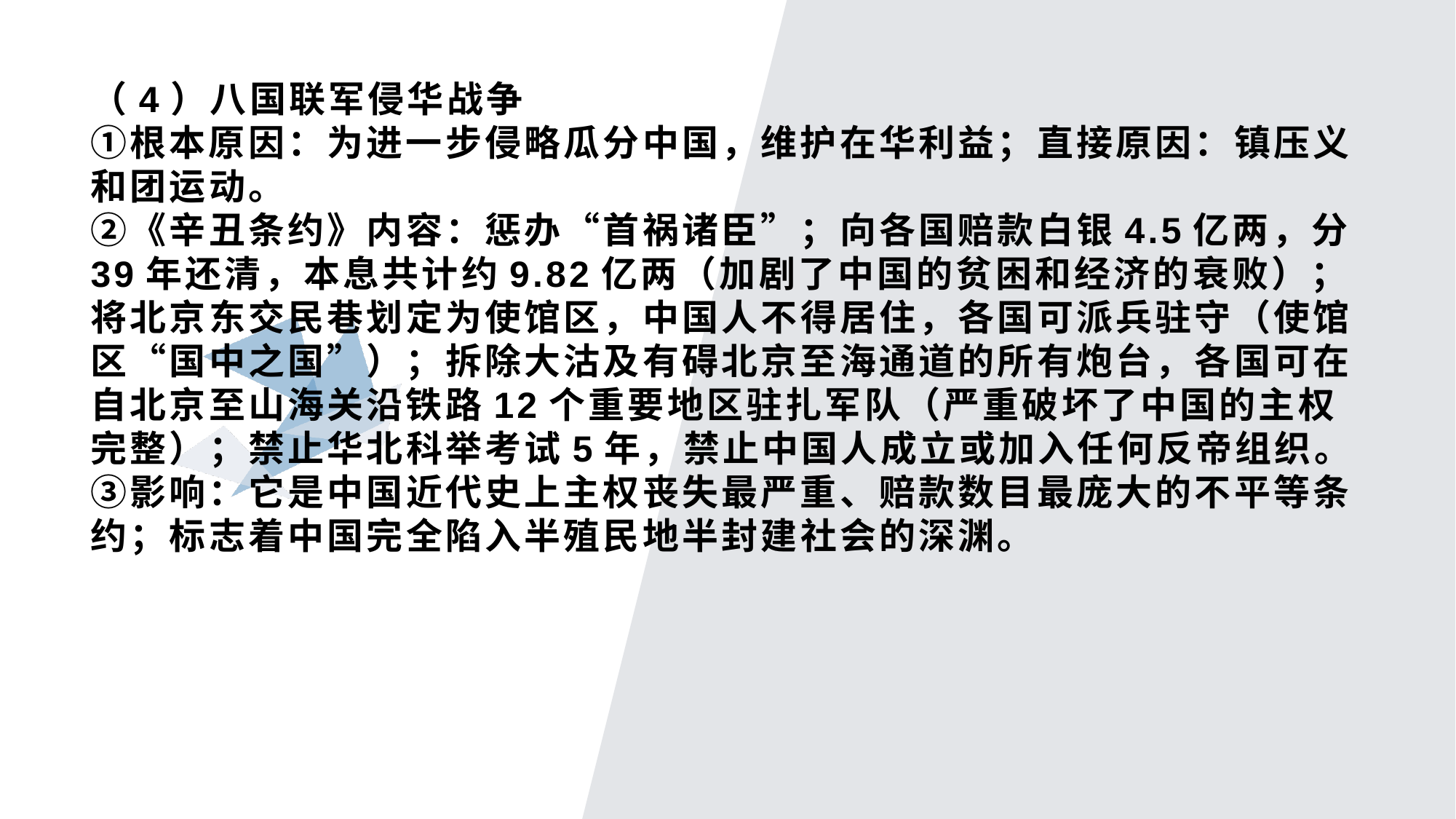

# （4）八国联军侵华战争 ①根本原因：为进一步侵略瓜分中国，维护在华利益；直接原因：镇压义和团运动。 ②《辛丑条约》内容：惩办“首祸诸臣”；向各国赔款白银4.5亿两，分39年还清，本息共计约9.82亿两（加剧了中国的贫困和经济的衰败）；将北京东交民巷划定为使馆区，中国人不得居住，各国可派兵驻守（使馆区“国中之国”）；拆除大沽及有碍北京至海通道的所有炮台，各国可在自北京至山海关沿铁路12个重要地区驻扎军队（严重破坏了中国的主权完整）；禁止华北科举考试5年，禁止中国人成立或加入任何反帝组织。 ③影响：它是中国近代史上主权丧失最严重、赔款数目最庞大的不平等条约；标志着中国完全陷入半殖民地半封建社会的深渊。